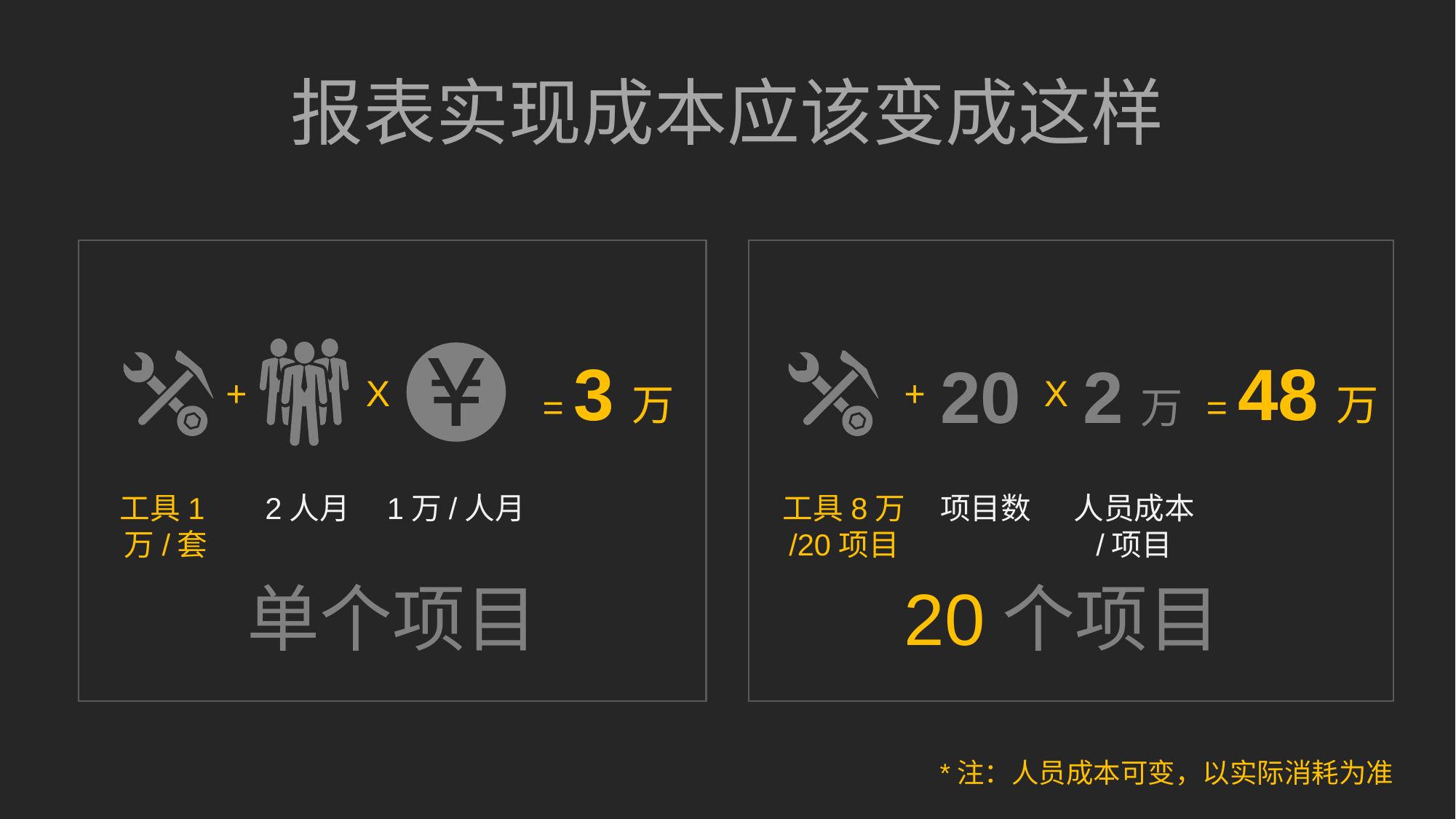

报表实现成本应该变成这样

= 3万

+
X
工具1万/套
2人月
1万/人月
= 48万

+
X
工具8万
/20项目
项目数
人员成本
/项目
20
2万
单个项目
20个项目
*注：人员成本可变，以实际消耗为准